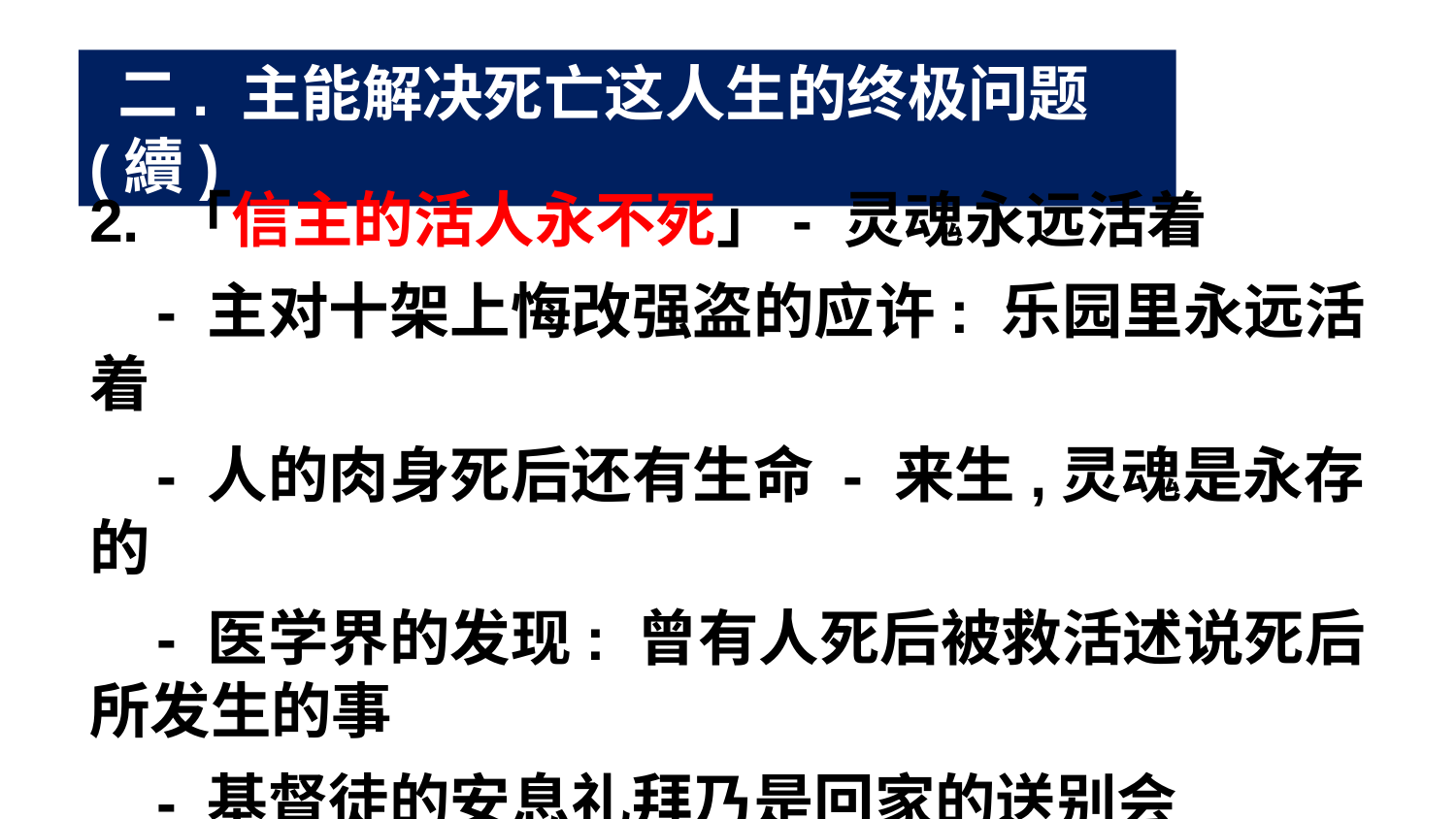

二. 主能解决死亡这人生的终极问题 (續)
2. 「信主的活人永不死」- 灵魂永远活着
    - 主对十架上悔改强盗的应许: 乐园里永远活着
    - 人的肉身死后还有生命 - 来生,灵魂是永存的
    - 医学界的发现: 曾有人死后被救活述说死后所发生的事
    - 基督徒的安息礼拜乃是回家的送别会